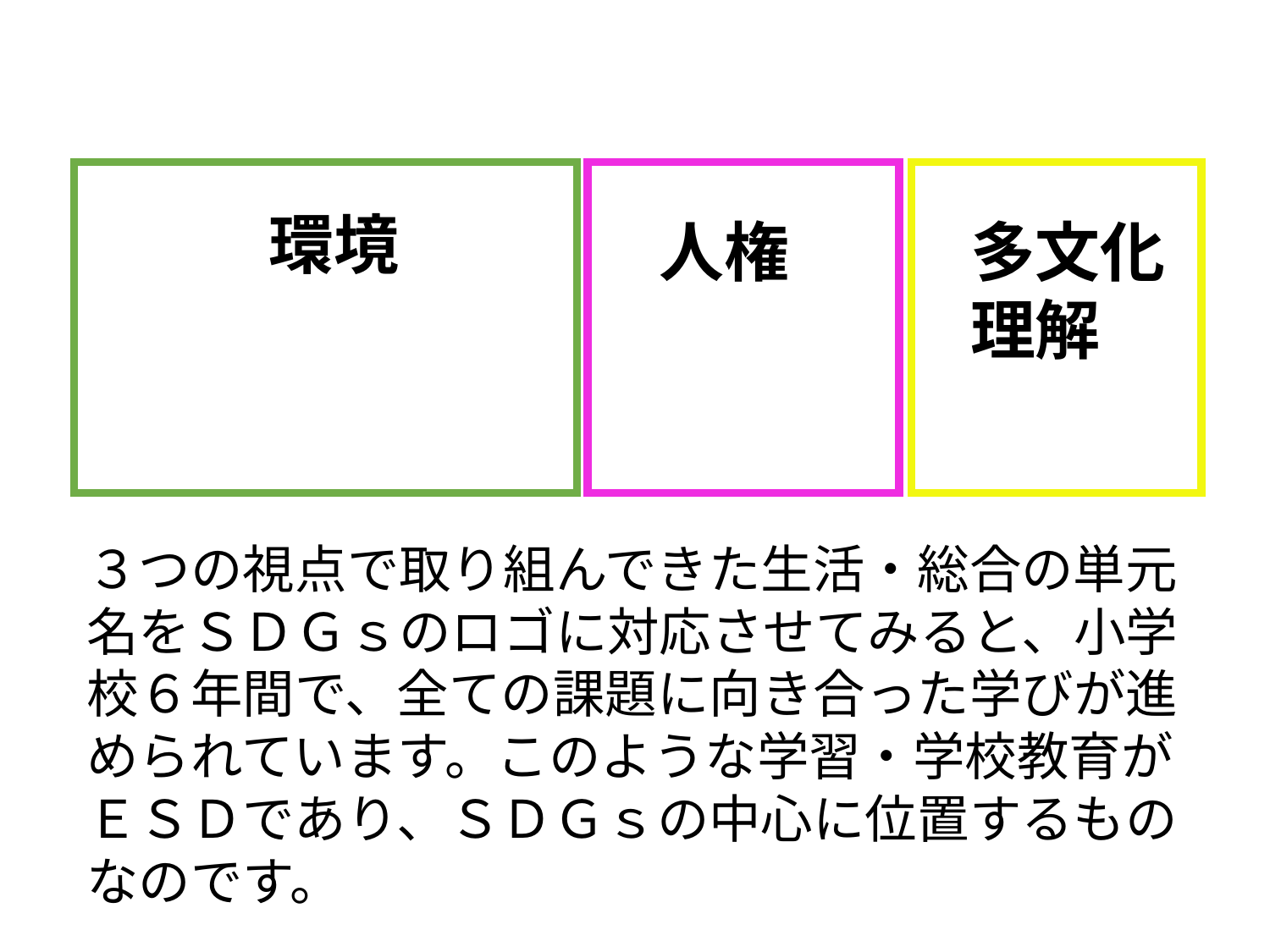

環境
人権
多文化理解
３つの視点で取り組んできた生活・総合の単元名をＳＤＧｓのロゴに対応させてみると、小学校６年間で、全ての課題に向き合った学びが進められています。このような学習・学校教育がＥＳＤであり、ＳＤＧｓの中心に位置するものなのです。